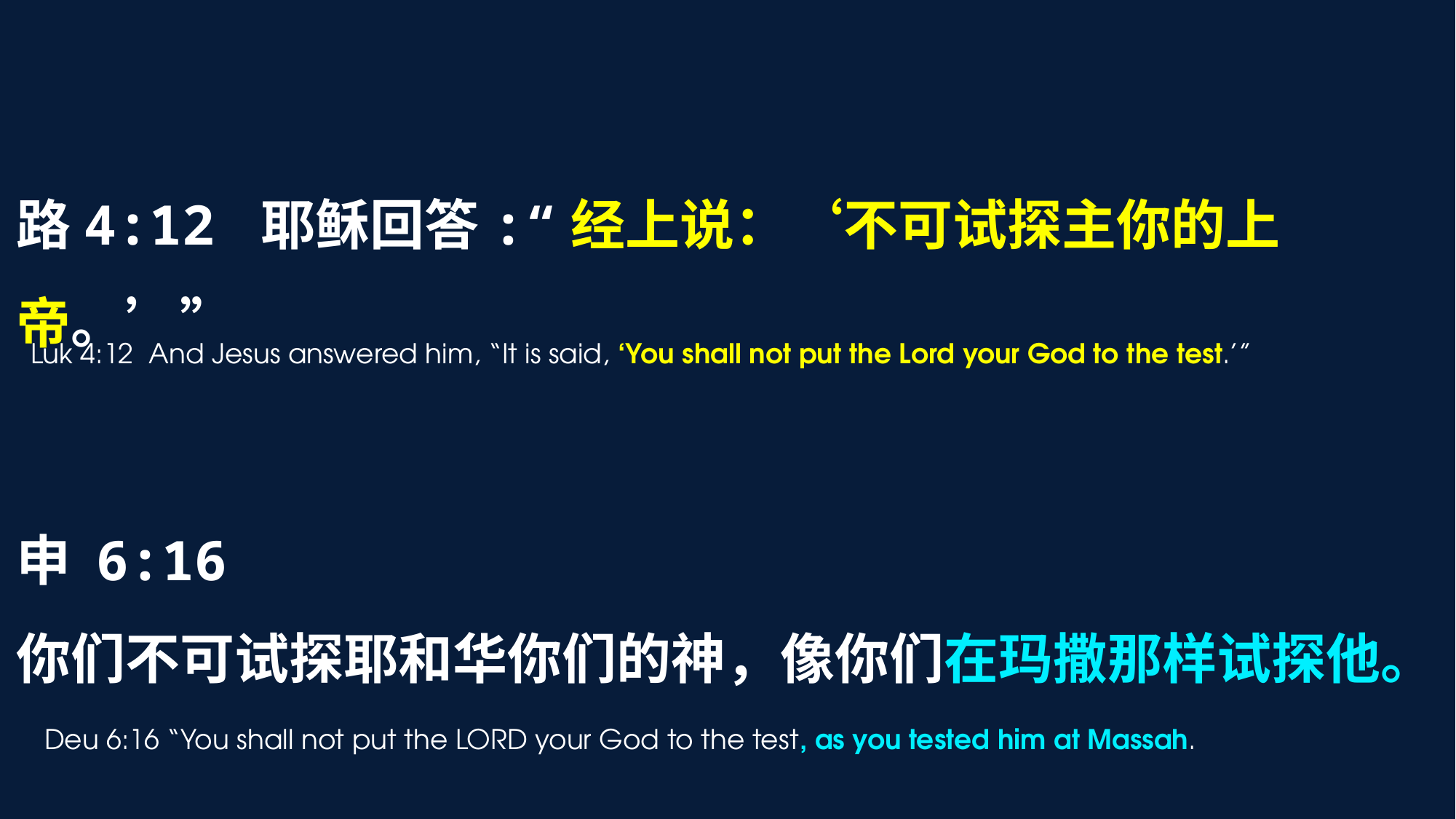

路4:12 耶稣回答:“经上说：‘不可试探主你的上帝。’”
 Luk 4:12  And Jesus answered him, “It is said, ‘You shall not put the Lord your God to the test.’”
申 6:16
你们不可试探耶和华你们的神，像你们在玛撒那样试探他。
Deu 6:16 “You shall not put the LORD your God to the test, as you tested him at Massah.